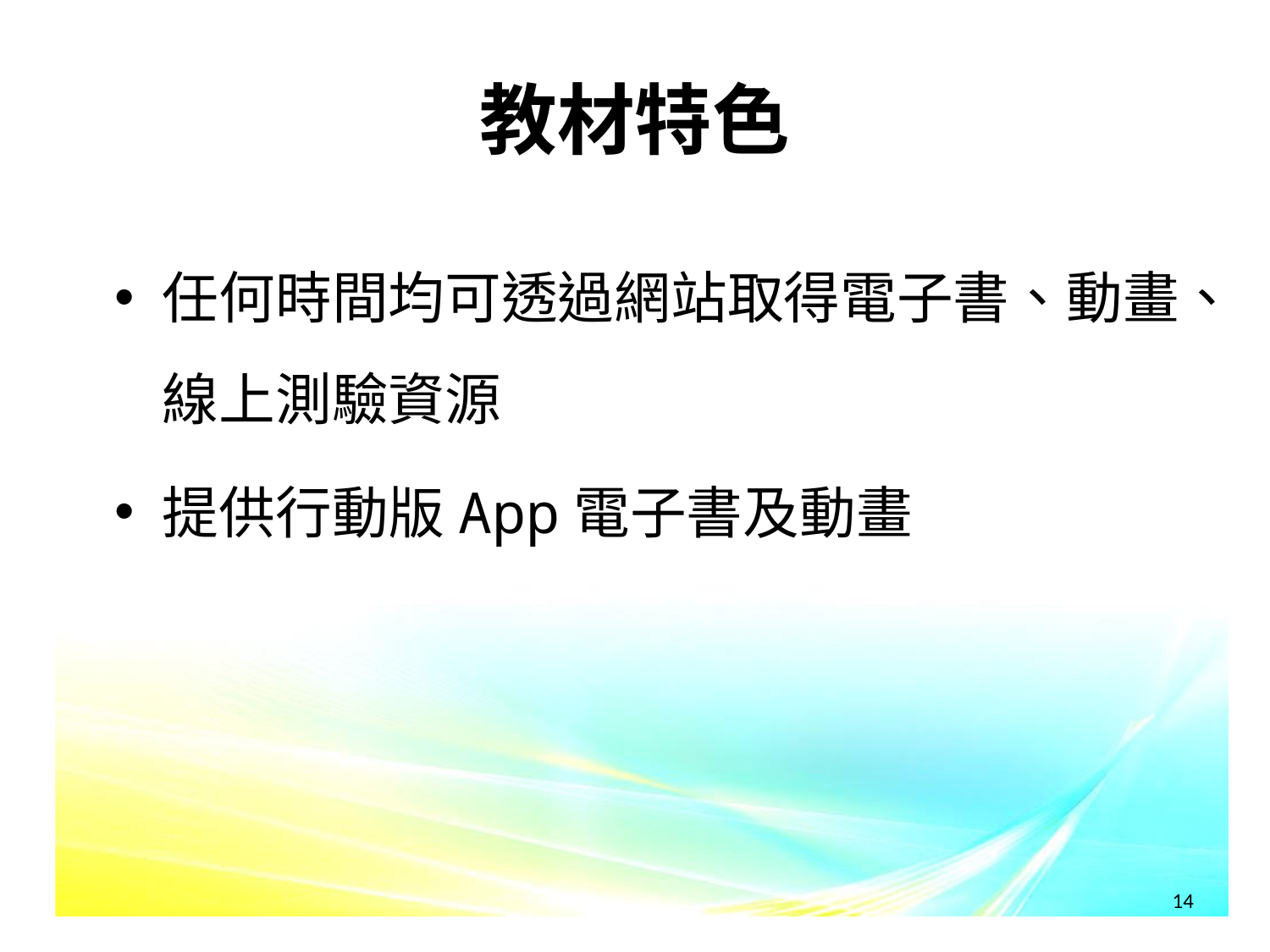

# 教材特色
任何時間均可透過網站取得電子書、動畫、線上測驗資源
提供行動版App電子書及動畫
14